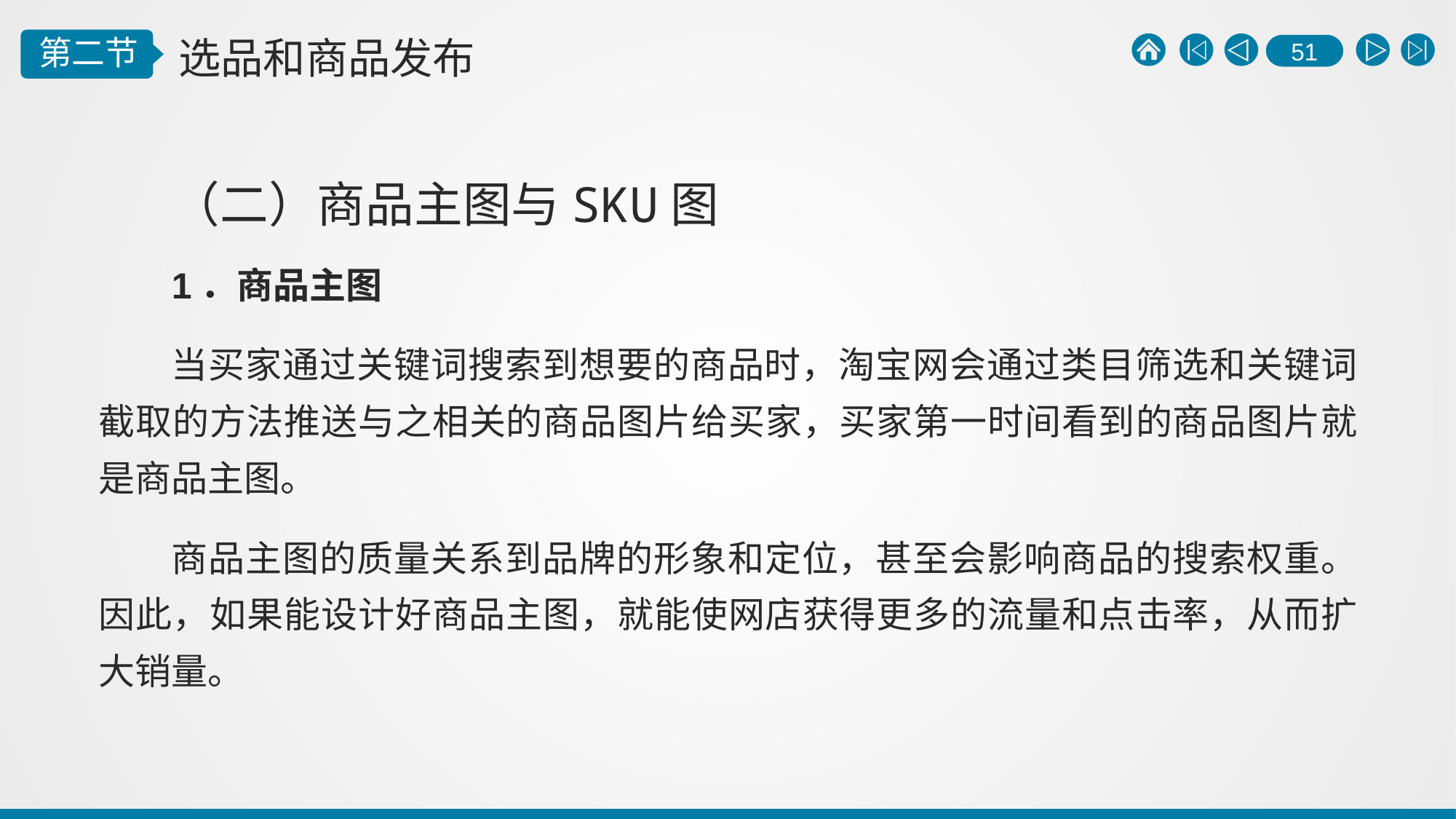

（二）商品主图与SKU图
1．商品主图
当买家通过关键词搜索到想要的商品时，淘宝网会通过类目筛选和关键词截取的方法推送与之相关的商品图片给买家，买家第一时间看到的商品图片就是商品主图。
商品主图的质量关系到品牌的形象和定位，甚至会影响商品的搜索权重。因此，如果能设计好商品主图，就能使网店获得更多的流量和点击率，从而扩大销量。